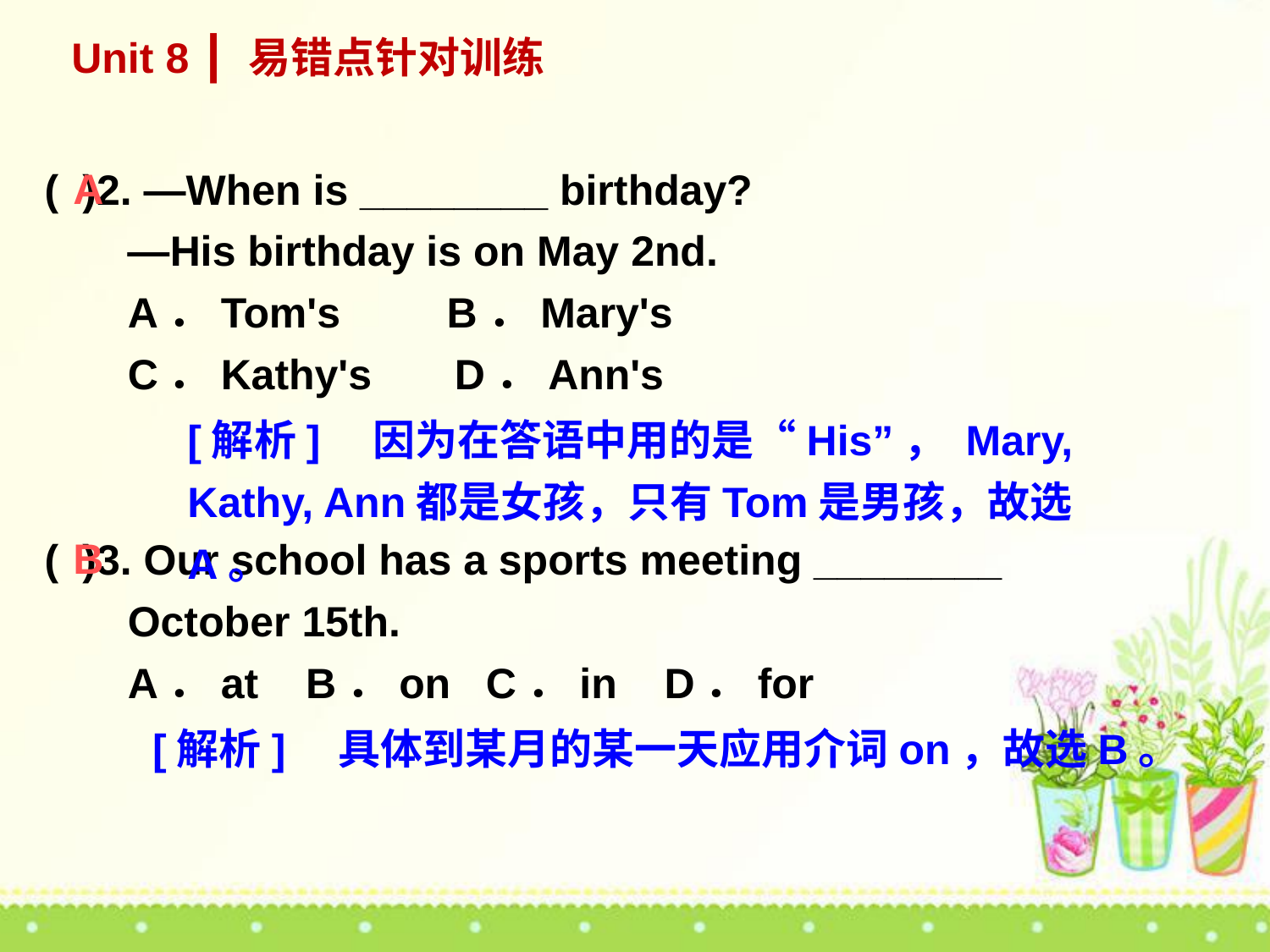

Unit 8 ┃ 易错点针对训练
(  )2. —When is ________ birthday?
       —His birthday is on May 2nd.
       A．Tom's         B．Mary's
       C．Kathy's       D．Ann's

(  )3. Our school has a sports meeting ________
       October 15th.
       A．at    B．on   C．in    D．for

A
[解析]　因为在答语中用的是“His”， Mary, Kathy, Ann都是女孩，只有Tom是男孩，故选A。
B
[解析]　具体到某月的某一天应用介词on，故选B。